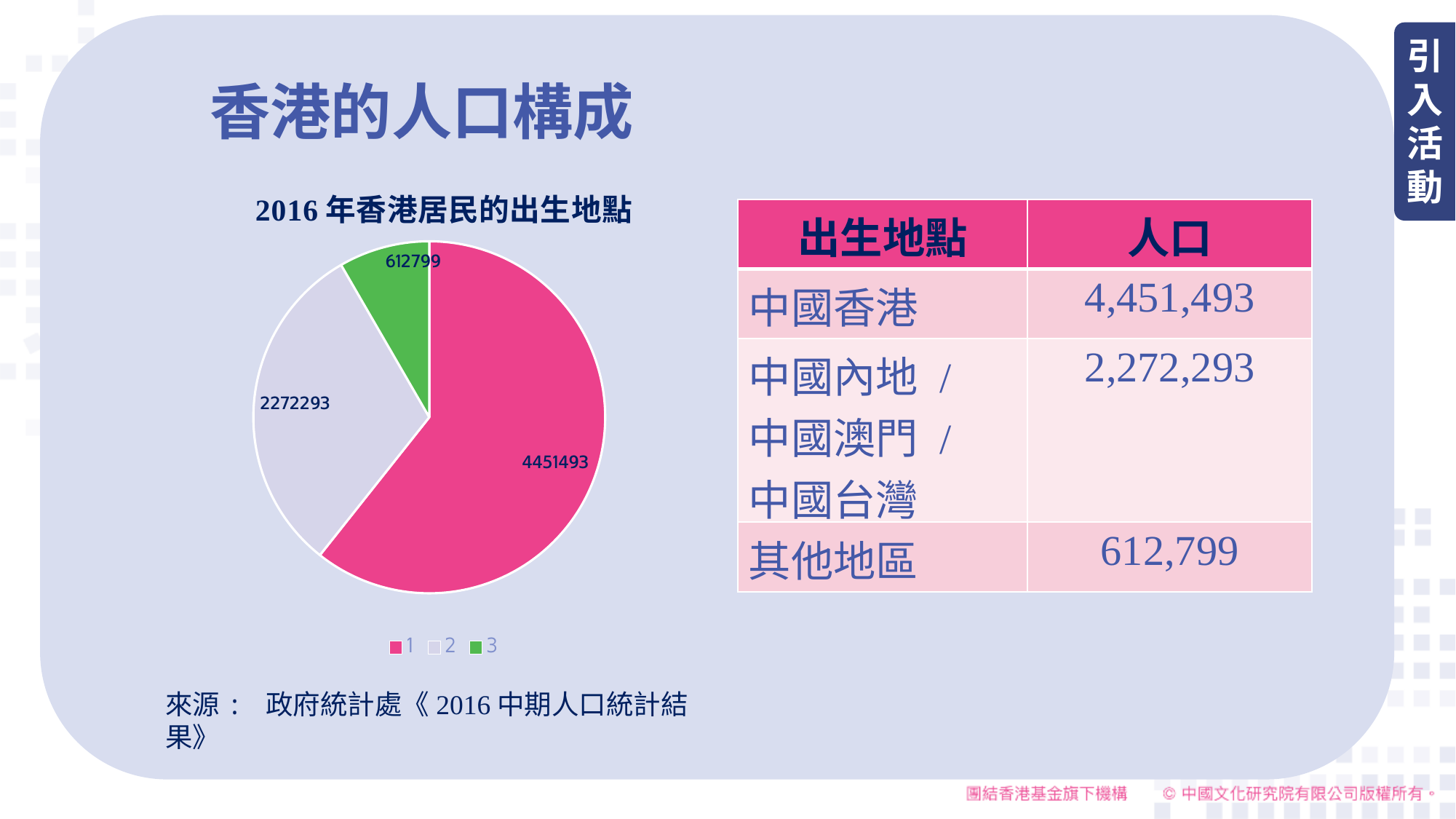

引入活動
香港的人口構成

### Chart: 2016年香港居民的出生地點

| Category |  |
|---|---|
| 出生地點 | 人口 |
| --- | --- |
| 中國香港 | 4,451,493 |
| 中國內地 / 中國澳門 / 中國台灣 | 2,272,293 |
| 其他地區 | 612,799 |

來源: 政府統計處《2016中期人口統計結果》